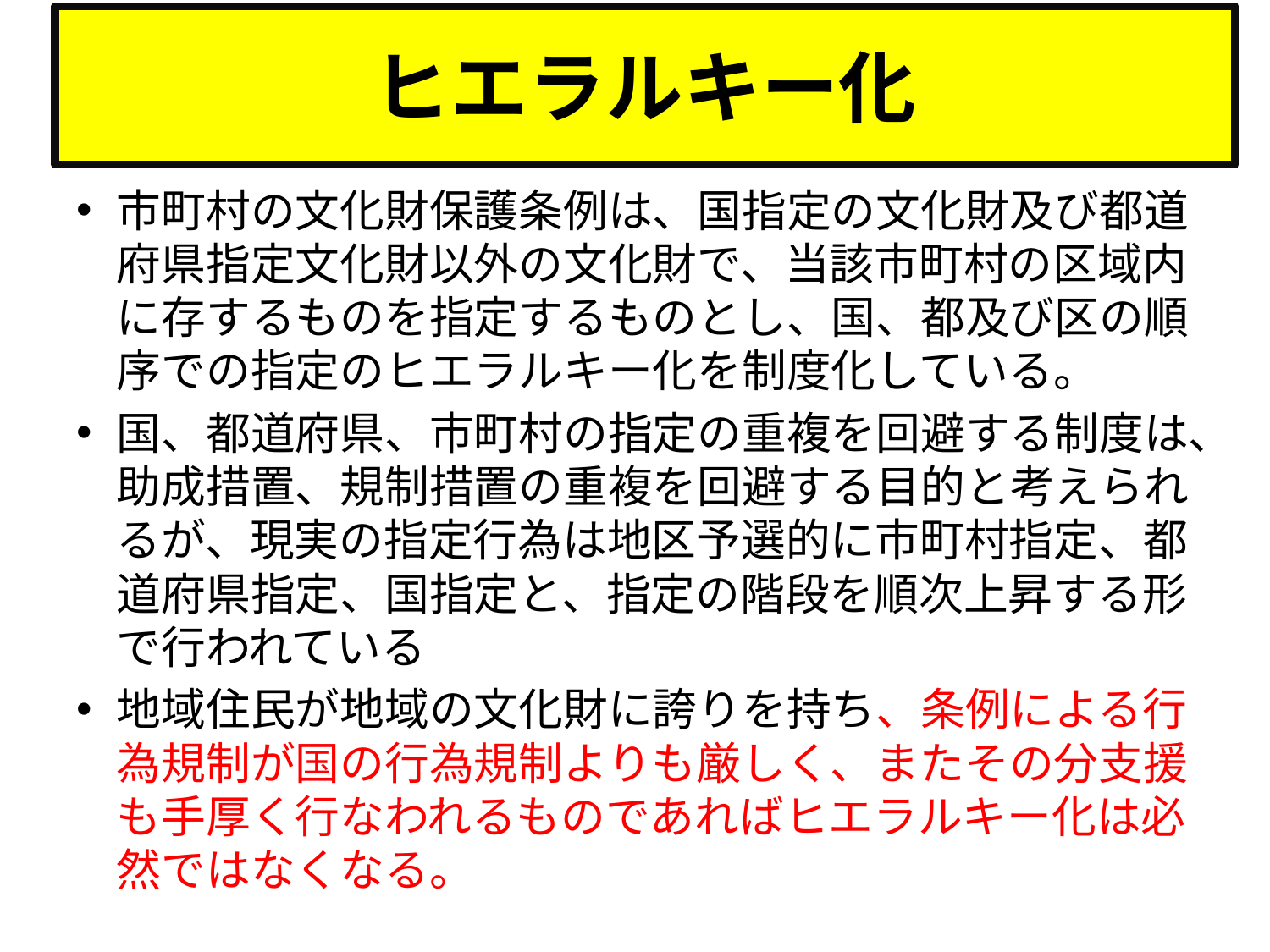

# ヒエラルキー化
市町村の文化財保護条例は、国指定の文化財及び都道府県指定文化財以外の文化財で、当該市町村の区域内に存するものを指定するものとし、国、都及び区の順序での指定のヒエラルキー化を制度化している。
国、都道府県、市町村の指定の重複を回避する制度は、助成措置、規制措置の重複を回避する目的と考えられるが、現実の指定行為は地区予選的に市町村指定、都道府県指定、国指定と、指定の階段を順次上昇する形で行われている
地域住民が地域の文化財に誇りを持ち、条例による行為規制が国の行為規制よりも厳しく、またその分支援も手厚く行なわれるものであればヒエラルキー化は必然ではなくなる。